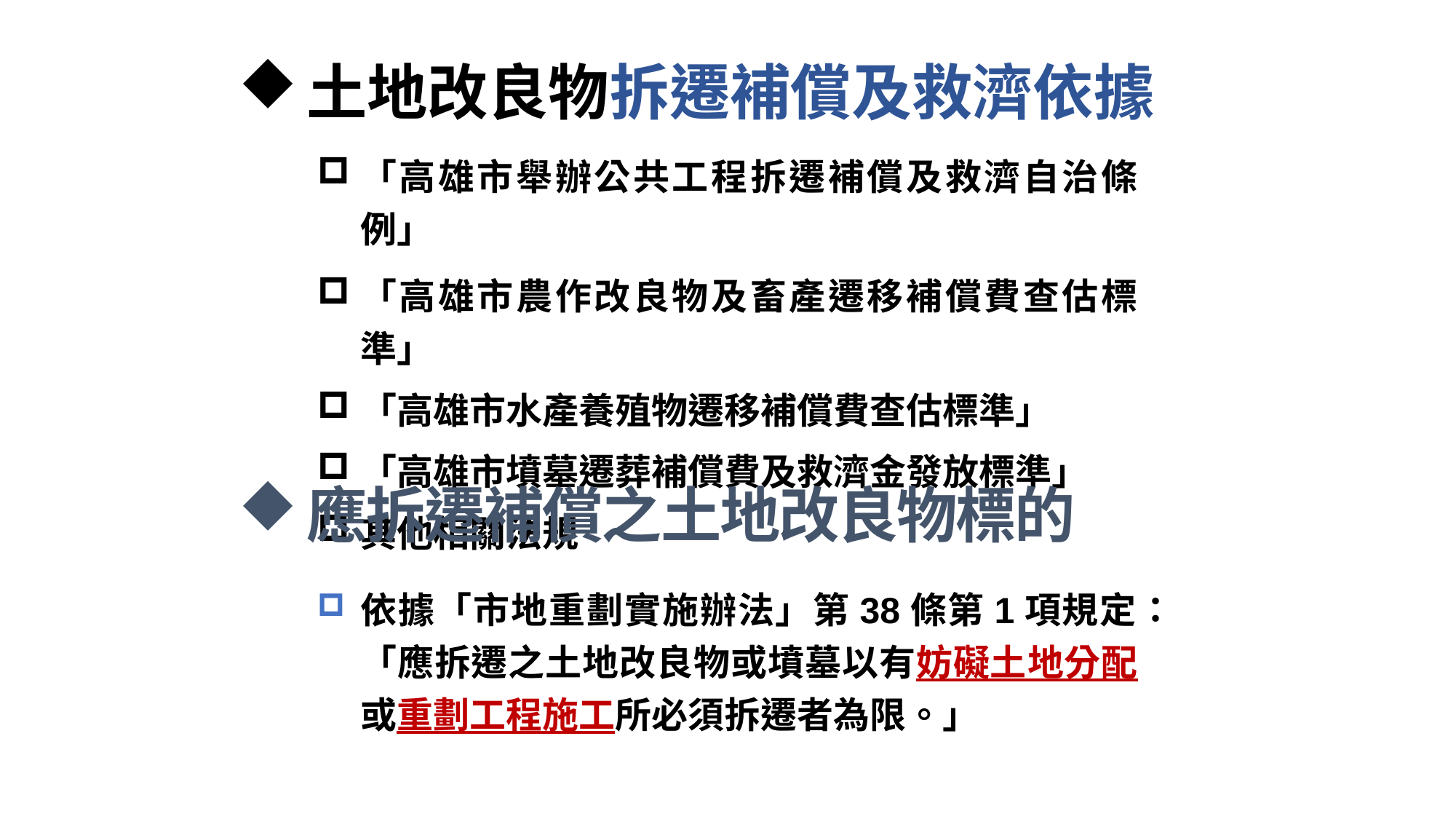

# 土地改良物拆遷補償及救濟依據
「高雄市舉辦公共工程拆遷補償及救濟自治條例」
「高雄市農作改良物及畜產遷移補償費查估標準」
「高雄市水產養殖物遷移補償費查估標準」
「高雄市墳墓遷葬補償費及救濟金發放標準」
其他相關法規
應拆遷補償之土地改良物標的
依據「市地重劃實施辦法」第38條第1項規定：「應拆遷之土地改良物或墳墓以有妨礙土地分配或重劃工程施工所必須拆遷者為限。」